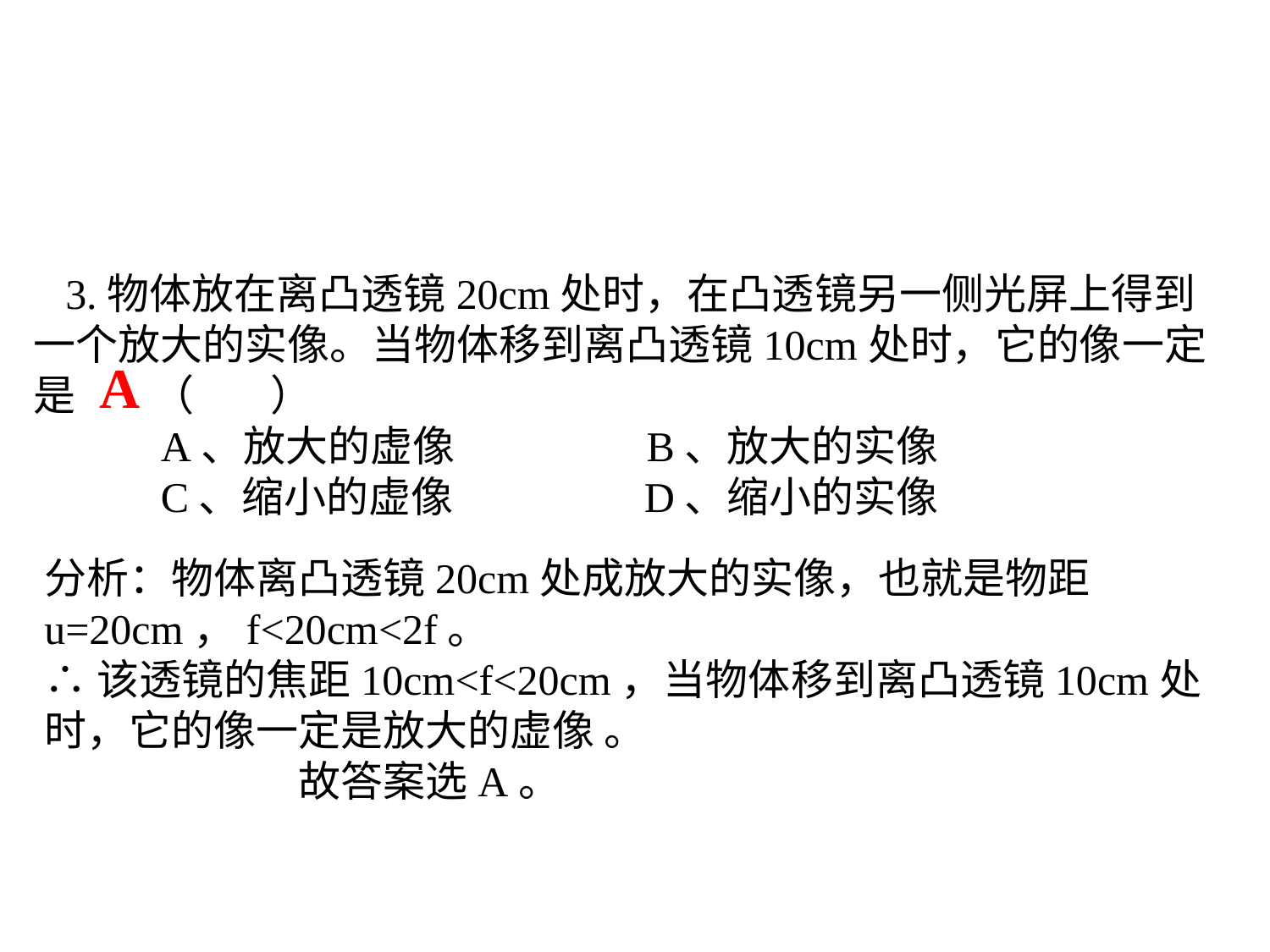

3.物体放在离凸透镜20cm处时，在凸透镜另一侧光屏上得到一个放大的实像。当物体移到离凸透镜10cm处时，它的像一定是        （        ）
	A、放大的虚像                   B、放大的实像
	C、缩小的虚像                   D、缩小的实像
A
分析：物体离凸透镜20cm处成放大的实像，也就是物距u=20cm，f<20cm<2f。
∴该透镜的焦距10cm<f<20cm，当物体移到离凸透镜10cm处时，它的像一定是放大的虚像 。
		故答案选A。